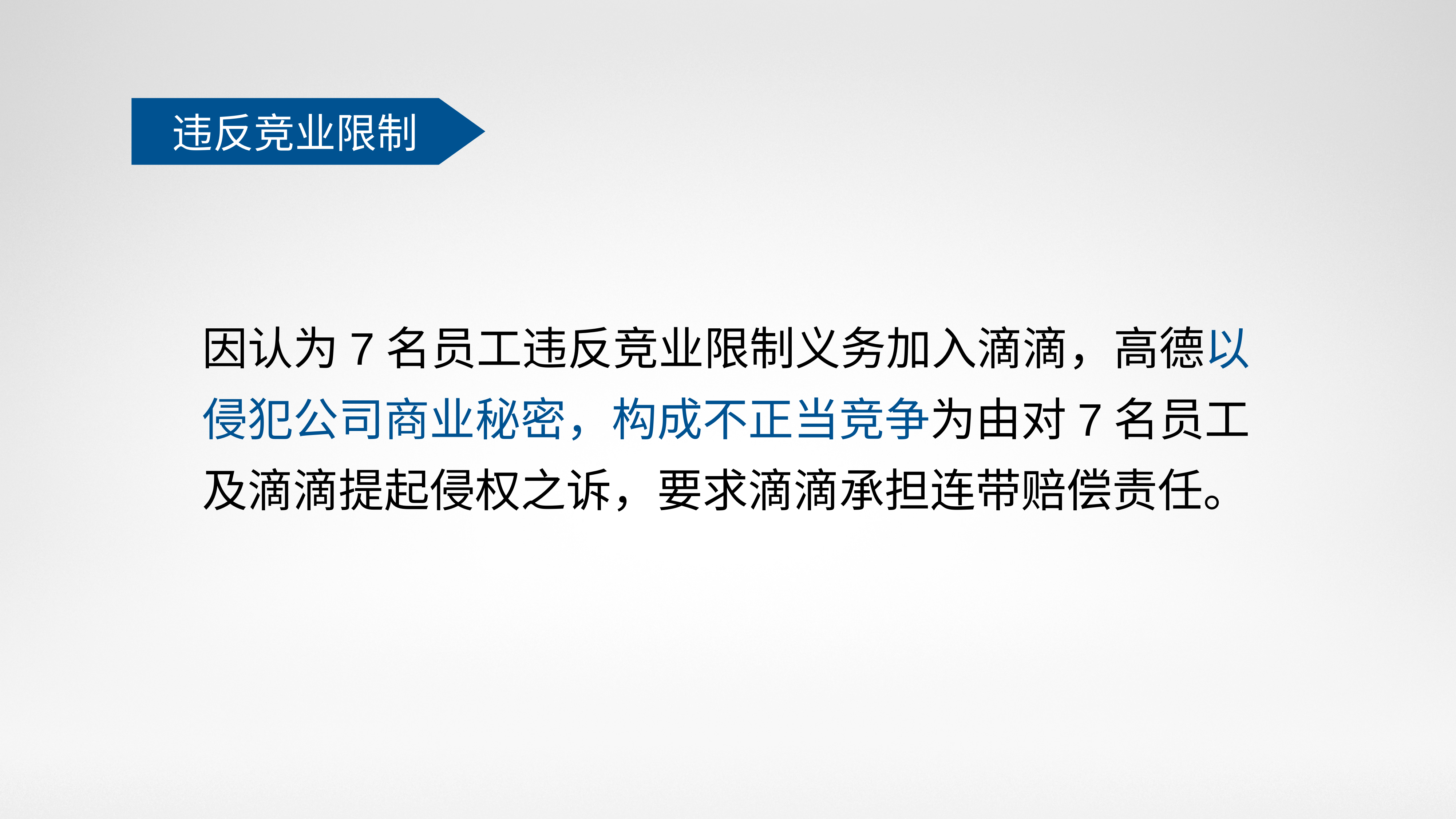

违反竞业限制
因认为7名员工违反竞业限制义务加入滴滴，高德以侵犯公司商业秘密，构成不正当竞争为由对7名员工及滴滴提起侵权之诉，要求滴滴承担连带赔偿责任。